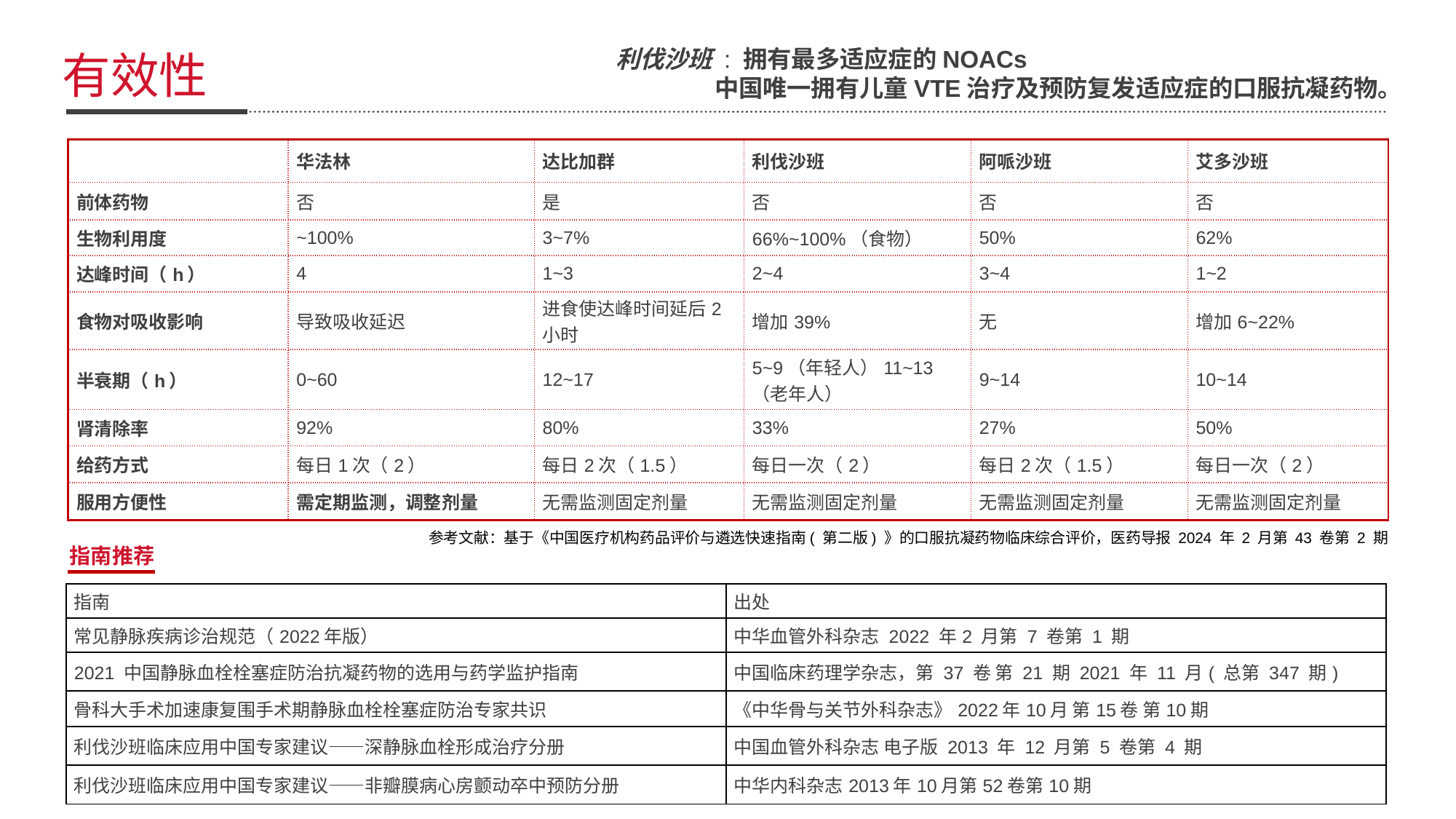

利伐沙班 : 拥有最多适应症的NOACs
                 中国唯一拥有儿童VTE治疗及预防复发适应症的口服抗凝药物。
有效性
|  | 华法林 | 达比加群 | 利伐沙班 | 阿哌沙班 | 艾多沙班 |
| --- | --- | --- | --- | --- | --- |
| 前体药物 | 否 | 是 | 否 | 否 | 否 |
| 生物利用度 | ~100% | 3~7% | 66%~100%（食物） | 50% | 62% |
| 达峰时间（h） | 4 | 1~3 | 2~4 | 3~4 | 1~2 |
| 食物对吸收影响 | 导致吸收延迟 | 进食使达峰时间延后2小时 | 增加39% | 无 | 增加6~22% |
| 半衰期（h） | 0~60 | 12~17 | 5~9（年轻人）11~13（老年人） | 9~14 | 10~14 |
| 肾清除率 | 92% | 80% | 33% | 27% | 50% |
| 给药方式 | 每日1次（2） | 每日2次（1.5） | 每日一次（2） | 每日2次（1.5） | 每日一次（2） |
| 服用方便性 | 需定期监测，调整剂量 | 无需监测固定剂量 | 无需监测固定剂量 | 无需监测固定剂量 | 无需监测固定剂量 |
参考文献：基于《中国医疗机构药品评价与遴选快速指南( 第二版) 》的口服抗凝药物临床综合评价，医药导报 2024 年 2 月第 43 卷第 2 期
指南推荐
| 指南 | 出处 |
| --- | --- |
| 常见静脉疾病诊治规范（2022年版） | 中华血管外科杂志 2022 年2 月第 7 卷第 1 期 |
| 2021 中国静脉血栓栓塞症防治抗凝药物的选用与药学监护指南 | 中国临床药理学杂志，第 37 卷 第 21 期 2021 年 11 月( 总第 347 期) |
| 骨科大手术加速康复围手术期静脉血栓栓塞症防治专家共识 | 《中华骨与关节外科杂志》2022年10月 第15卷 第10期 |
| 利伐沙班临床应用中国专家建议——深静脉血栓形成治疗分册 | 中国血管外科杂志 电子版 2013 年 12 月第 5 卷第 4 期 |
| 利伐沙班临床应用中国专家建议——非瓣膜病心房颤动卒中预防分册 | 中华内科杂志2013年10月第52卷第10期 |